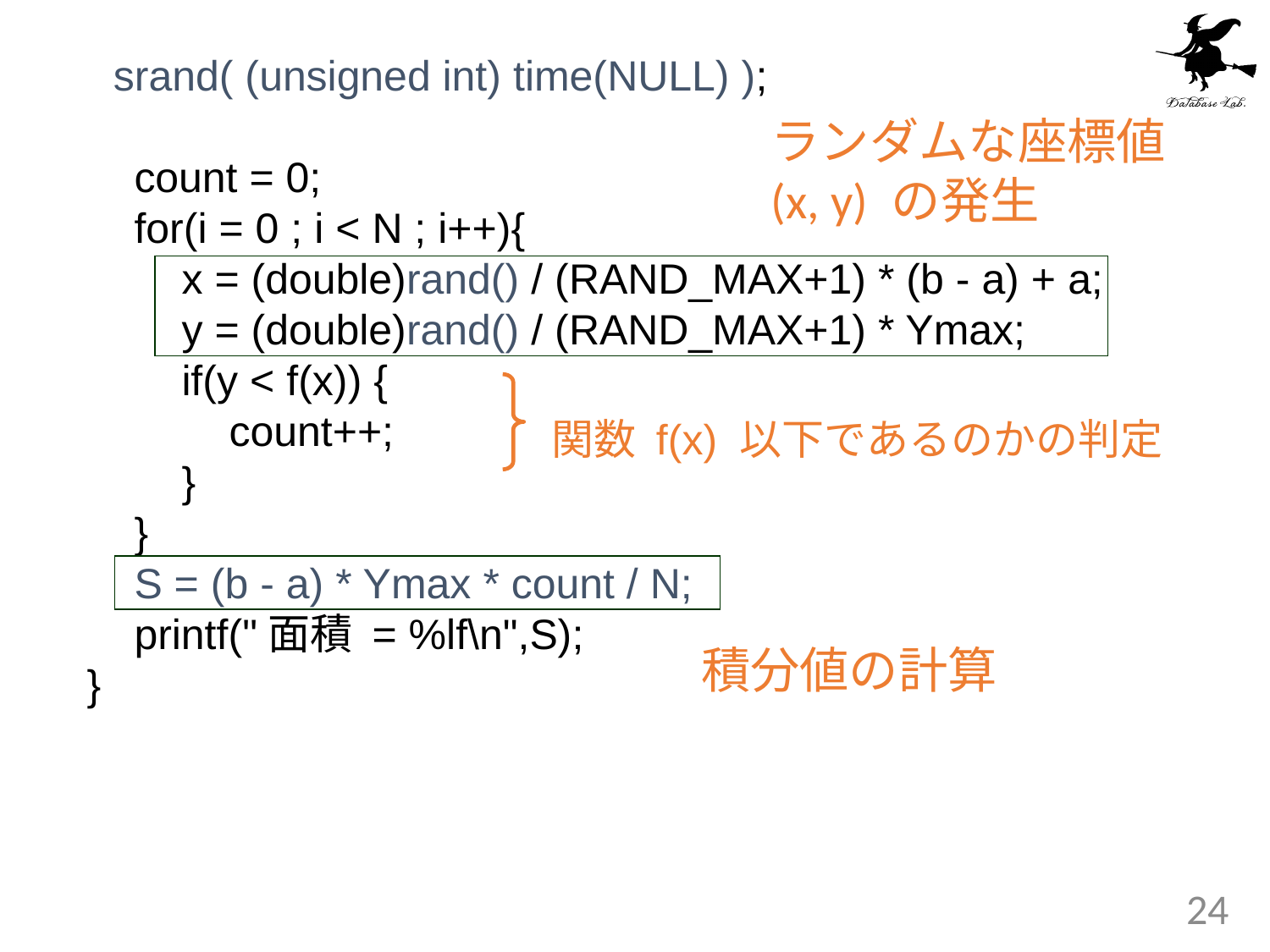

srand( (unsigned int) time(NULL) );

    count = 0;
    for(i = 0 ; i < N ; i++){
        x = (double)rand() / (RAND_MAX+1) * (b - a) + a;
        y = (double)rand() / (RAND_MAX+1) * Ymax;
        if(y < f(x)) {
            count++;
        }
    }
    S = (b - a) * Ymax * count / N;
    printf("面積 = %lf\n",S);
}
ランダムな座標値
(x, y) の発生

関数 f(x) 以下であるのかの判定

積分値の計算
24